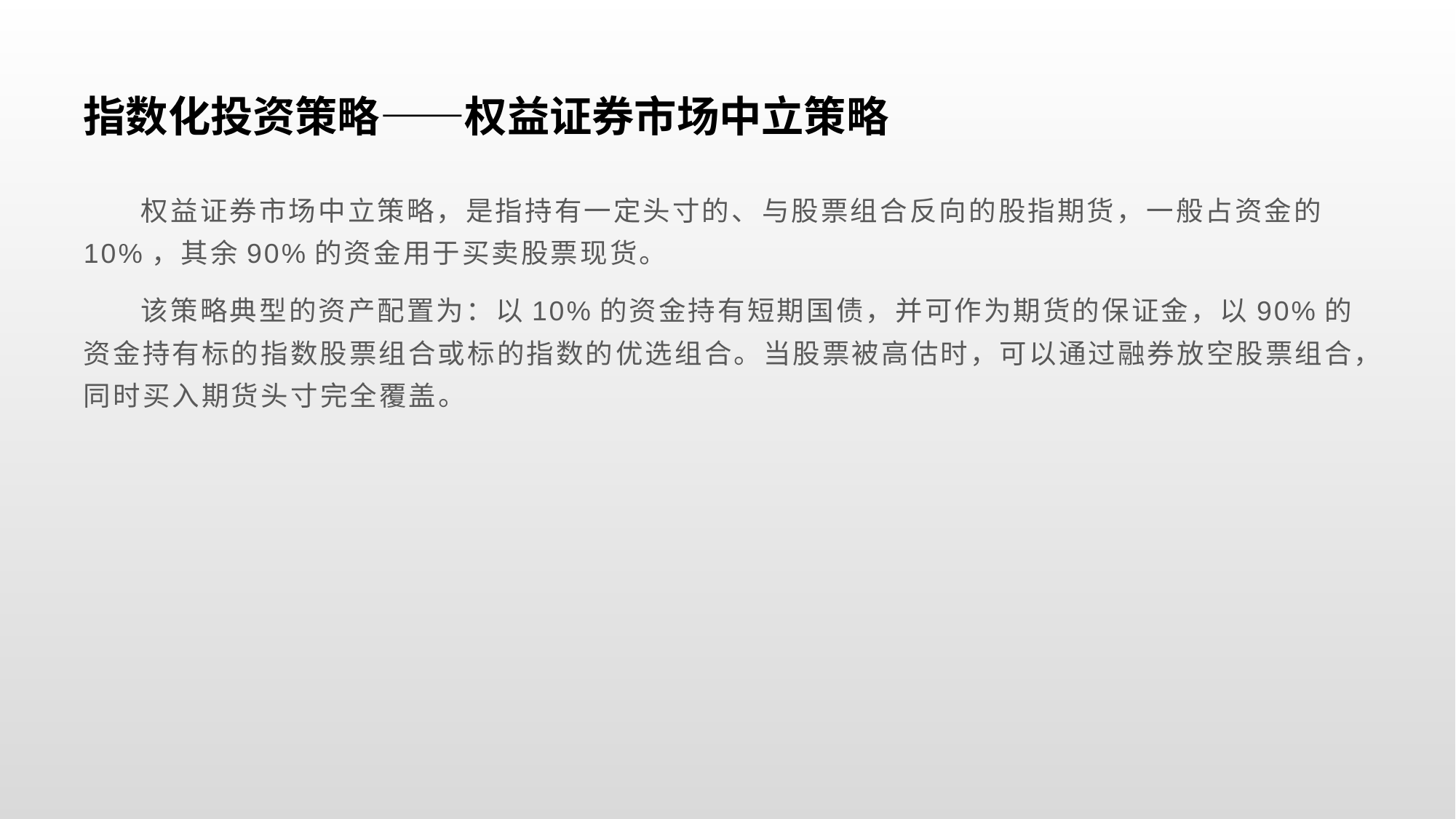

# 指数化投资策略——权益证券市场中立策略
      权益证券市场中立策略，是指持有一定头寸的、与股票组合反向的股指期货，一般占资金的10%，其余90%的资金用于买卖股票现货。
      该策略典型的资产配置为：以10%的资金持有短期国债，并可作为期货的保证金，以90%的资金持有标的指数股票组合或标的指数的优选组合。当股票被高估时，可以通过融券放空股票组合，同时买入期货头寸完全覆盖。